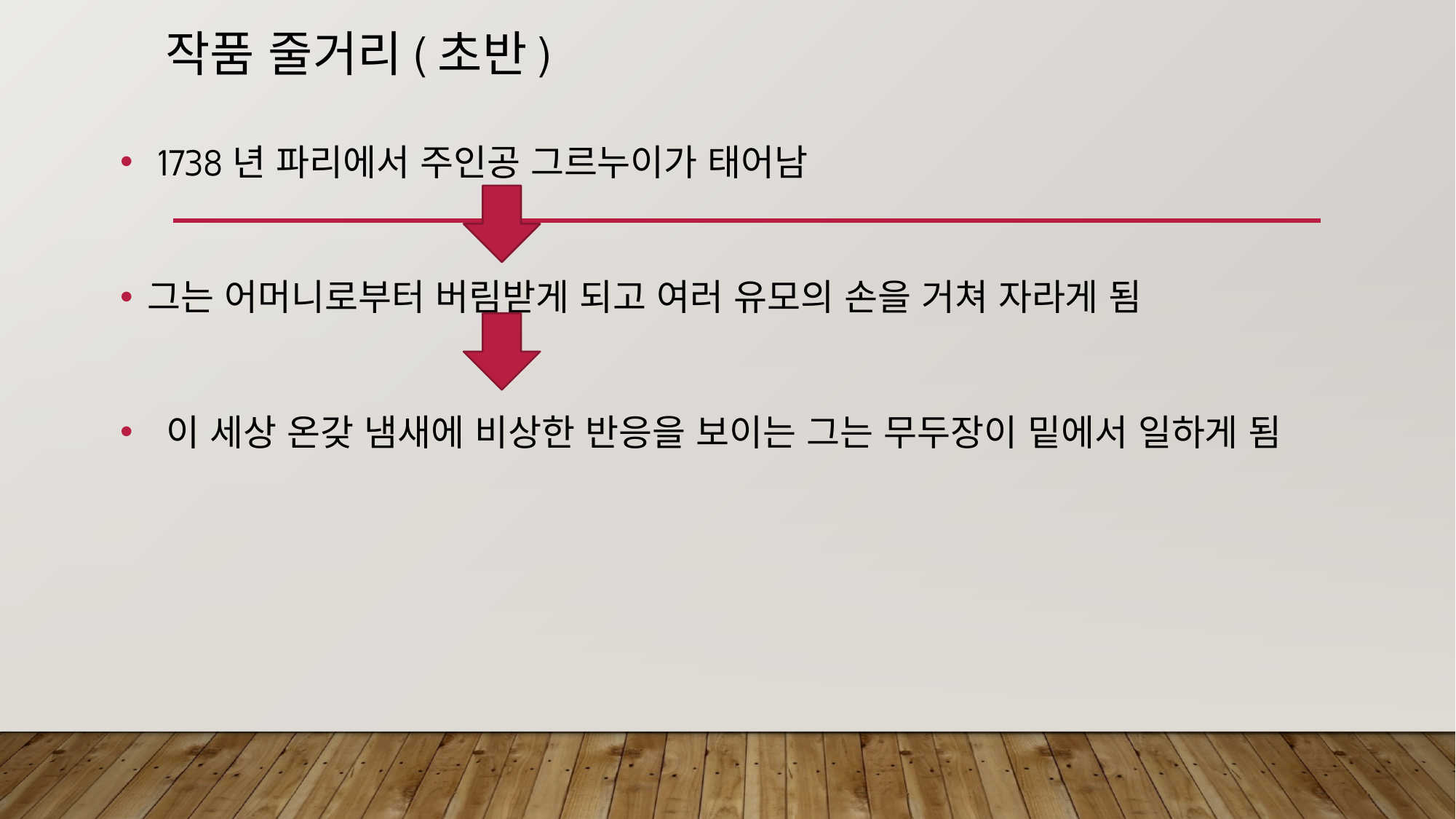

# 작품 줄거리(초반)
 1738년 파리에서 주인공 그르누이가 태어남

그는 어머니로부터 버림받게 되고 여러 유모의 손을 거쳐 자라게 됨

 이 세상 온갖 냄새에 비상한 반응을 보이는 그는 무두장이 밑에서 일하게 됨